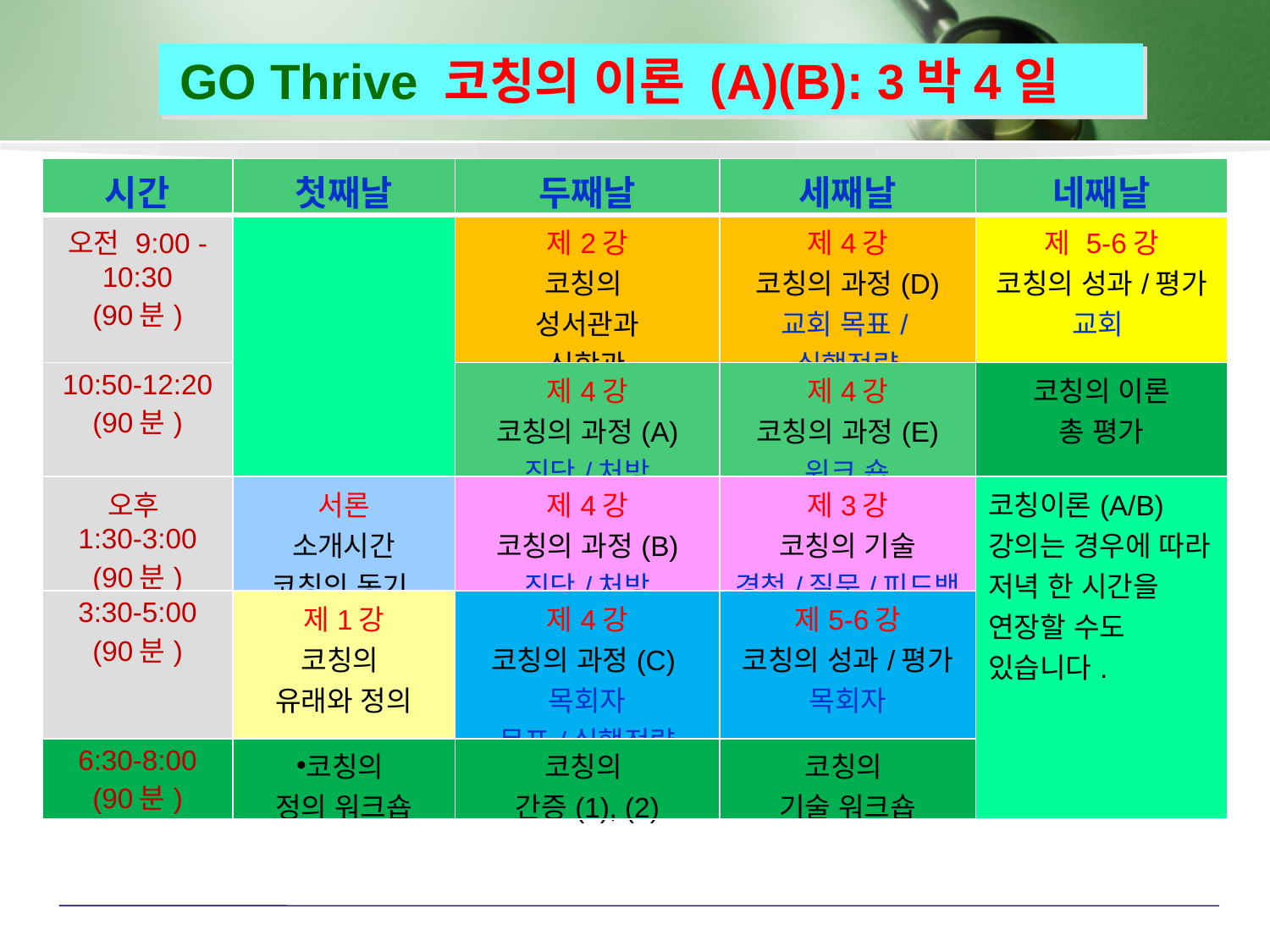

GO Thrive 코칭의 이론 (A)(B): 3박4일
| 시간 | 첫째날 | 두째날 | 세째날 | 네째날 |
| --- | --- | --- | --- | --- |
| 오전 9:00 -10:30 (90분) |  | 제2강 코칭의 성서관과 신학관 | 제4강 코칭의 과정(D) 교회 목표/실행전략 | 제 5-6강 코칭의 성과/평가 교회 |
| 10:50-12:20 (90분) |  | 제4강 코칭의 과정(A) 진단/처방 | 제4강 코칭의 과정(E) 워크 숍 | 코칭의 이론 총 평가 |
| 오후 1:30-3:00 (90분) | 서론 소개시간 코칭의 동기 | 제4강 코칭의 과정(B) 진단/처방 | 제3강 코칭의 기술 경청/질문/피드백 | 코칭이론(A/B)강의는 경우에 따라 저녁 한 시간을 연장할 수도 있습니다. |
| 3:30-5:00 (90분) | 제1강 코칭의 유래와 정의 | 제4강 코칭의 과정(C) 목회자 목표/실행전략 | 제5-6강 코칭의 성과/평가 목회자 |  |
| 6:30-8:00 (90분) | 코칭의 정의 워크숍 | 코칭의 간증(1), (2) | 코칭의 기술 워크숍 |  |